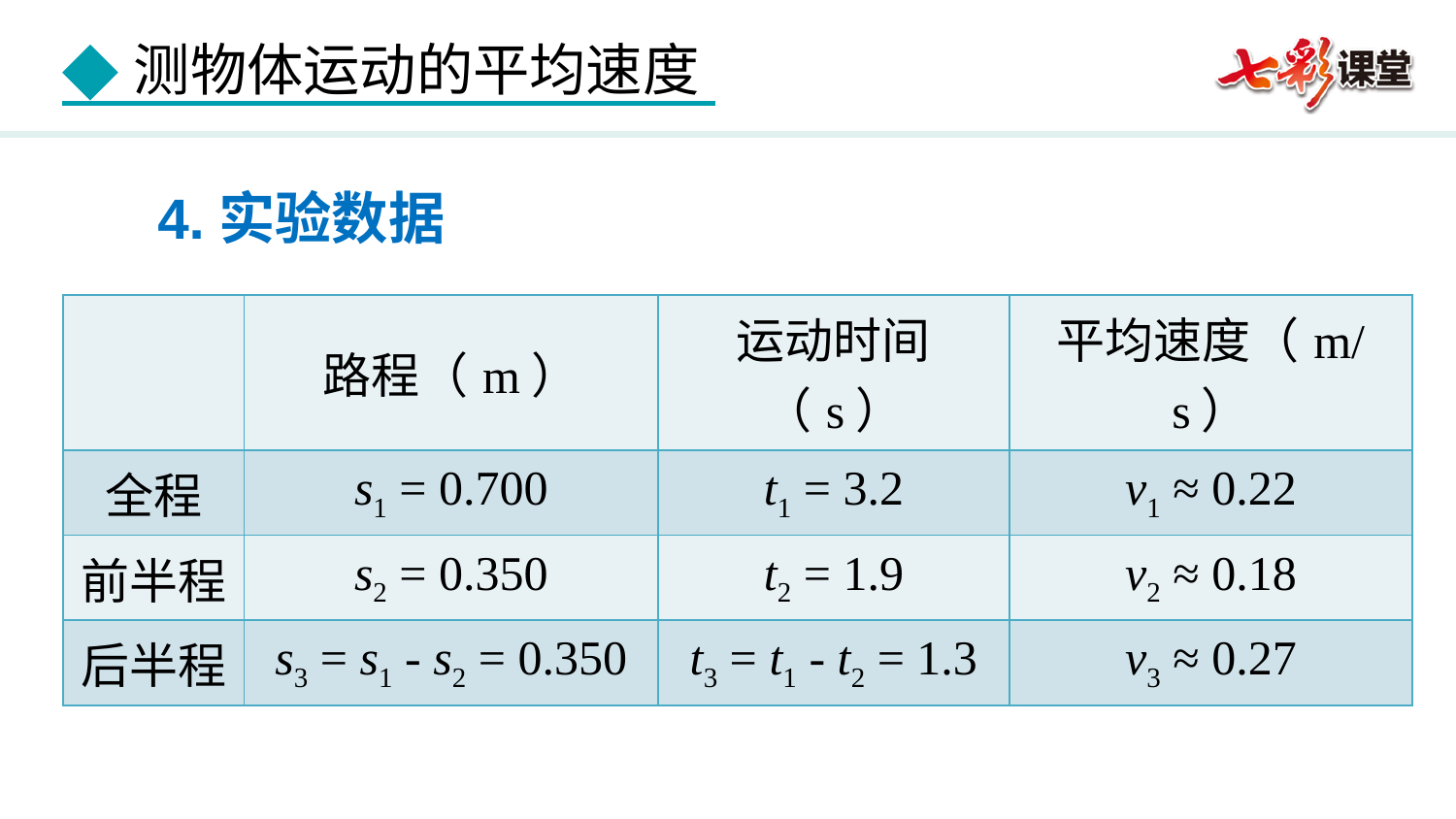

4.实验数据
|  | 路程（m） | 运动时间（s） | 平均速度（m/s） |
| --- | --- | --- | --- |
| 全程 | s1 = 0.700 | t1 = 3.2 | v1 ≈ 0.22 |
| 前半程 | s2 = 0.350 | t2 = 1.9 | v2 ≈ 0.18 |
| 后半程 | s3 = s1 - s2 = 0.350 | t3 = t1 - t2 = 1.3 | v3 ≈ 0.27 |